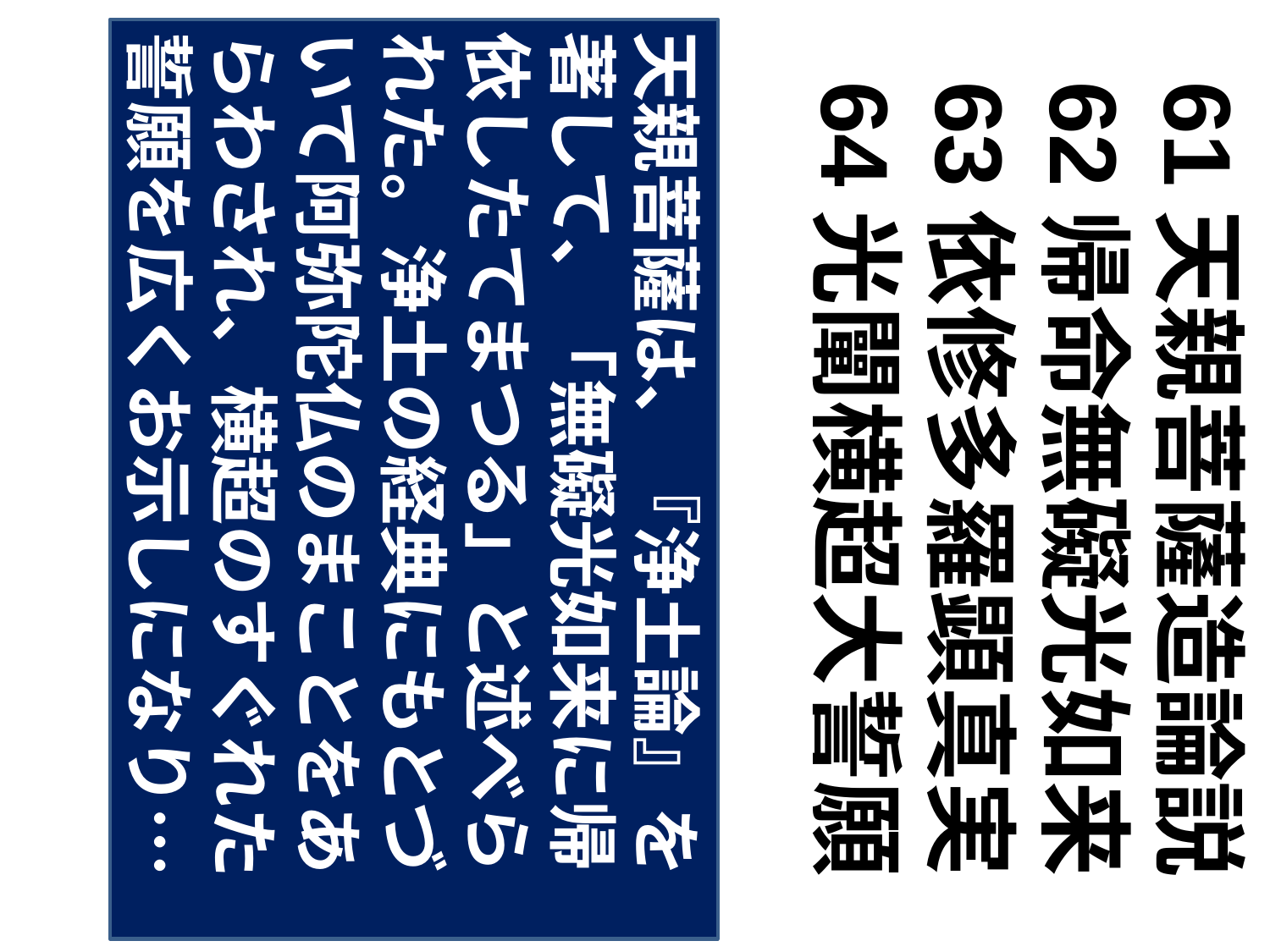

天親菩薩は、『浄土論』を著して、「無礙光如来に帰依したてまつる」と述べられた。浄土の経典にもとづいて阿弥陀仏のまことをあらわされ、横超のすぐれた誓願を広くお示しになり…
61天親菩薩造論説
62帰命無礙光如来
63依修多羅顕真実
64光闡横超大誓願